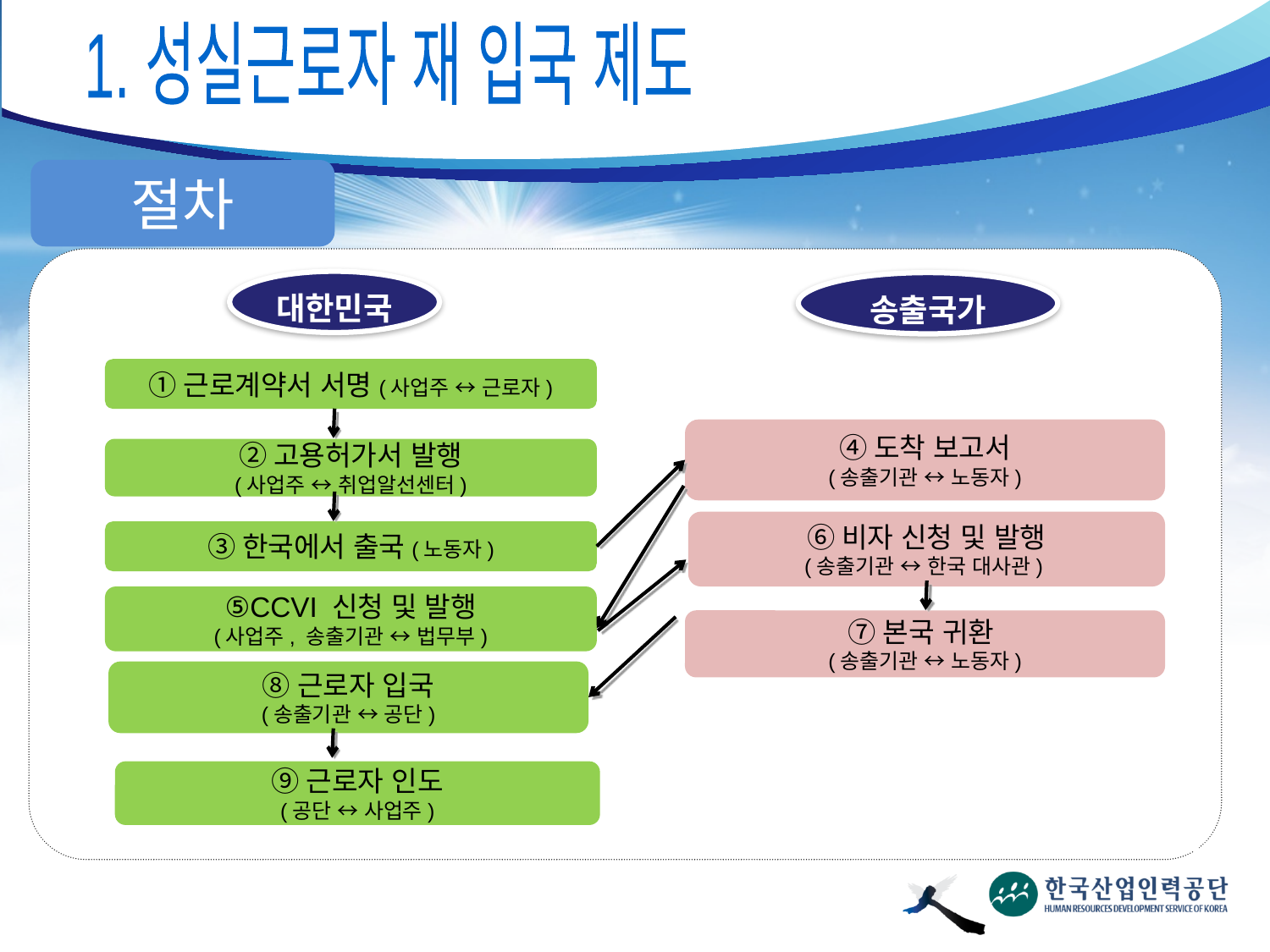

1. 성실근로자 재 입국 제도

절차

대한민국
송출국가

①근로계약서 서명(사업주 ↔ 근로자)
④도착 보고서
(송출기관 ↔ 노동자)
②고용허가서 발행
(사업주 ↔ 취업알선센터)
⑥비자 신청 및 발행
(송출기관 ↔ 한국 대사관)
③한국에서 출국(노동자)
⑤CCVI 신청 및 발행
(사업주, 송출기관 ↔ 법무부)
⑦본국 귀환
(송출기관 ↔ 노동자)
⑧근로자 입국
(송출기관 ↔ 공단)
⑨근로자 인도
(공단 ↔ 사업주)